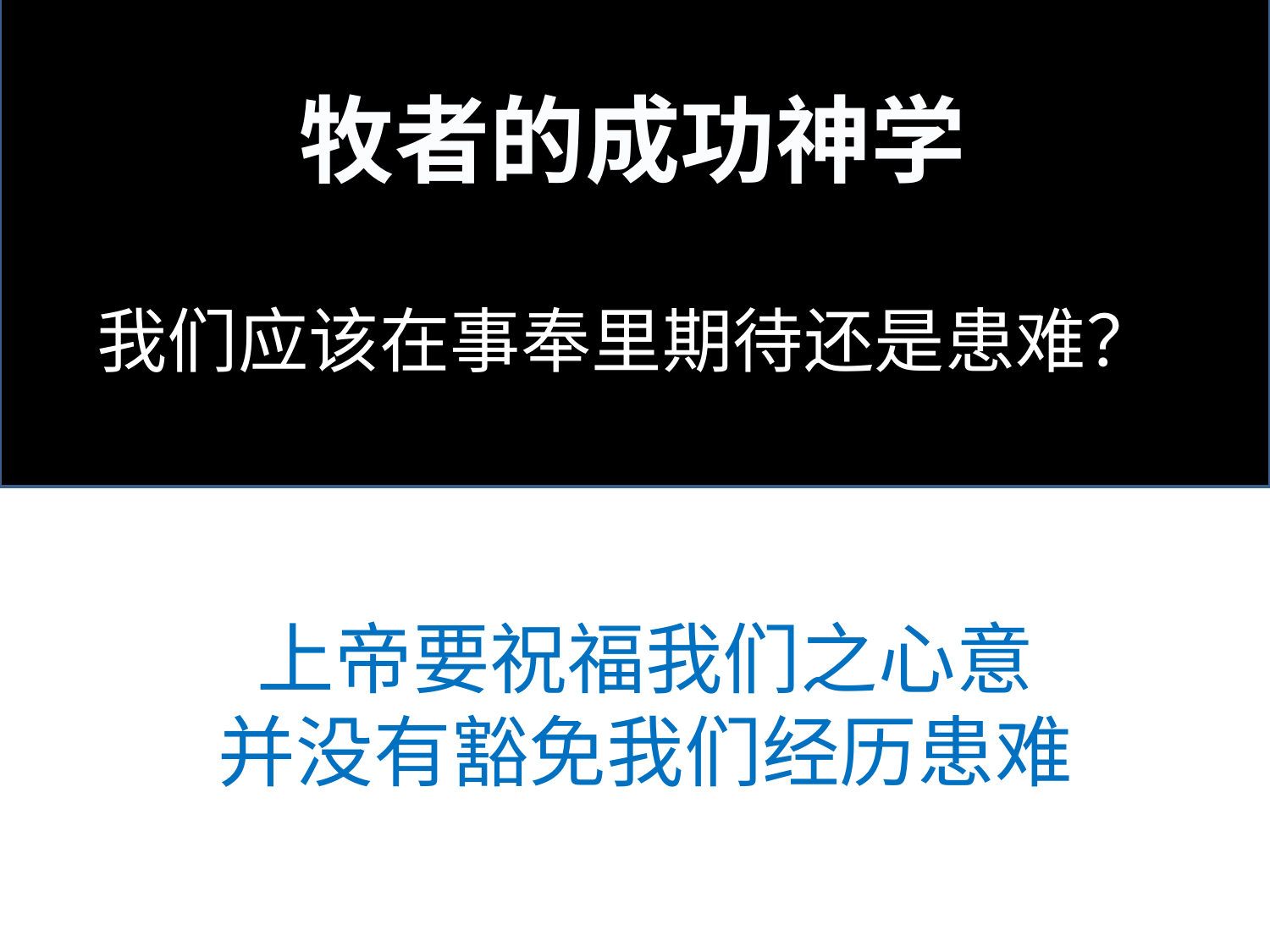

牧者的成功神学
我们应该在事奉里期待还是患难？
# 上帝要祝福我们之心意 并没有豁免我们经历患难